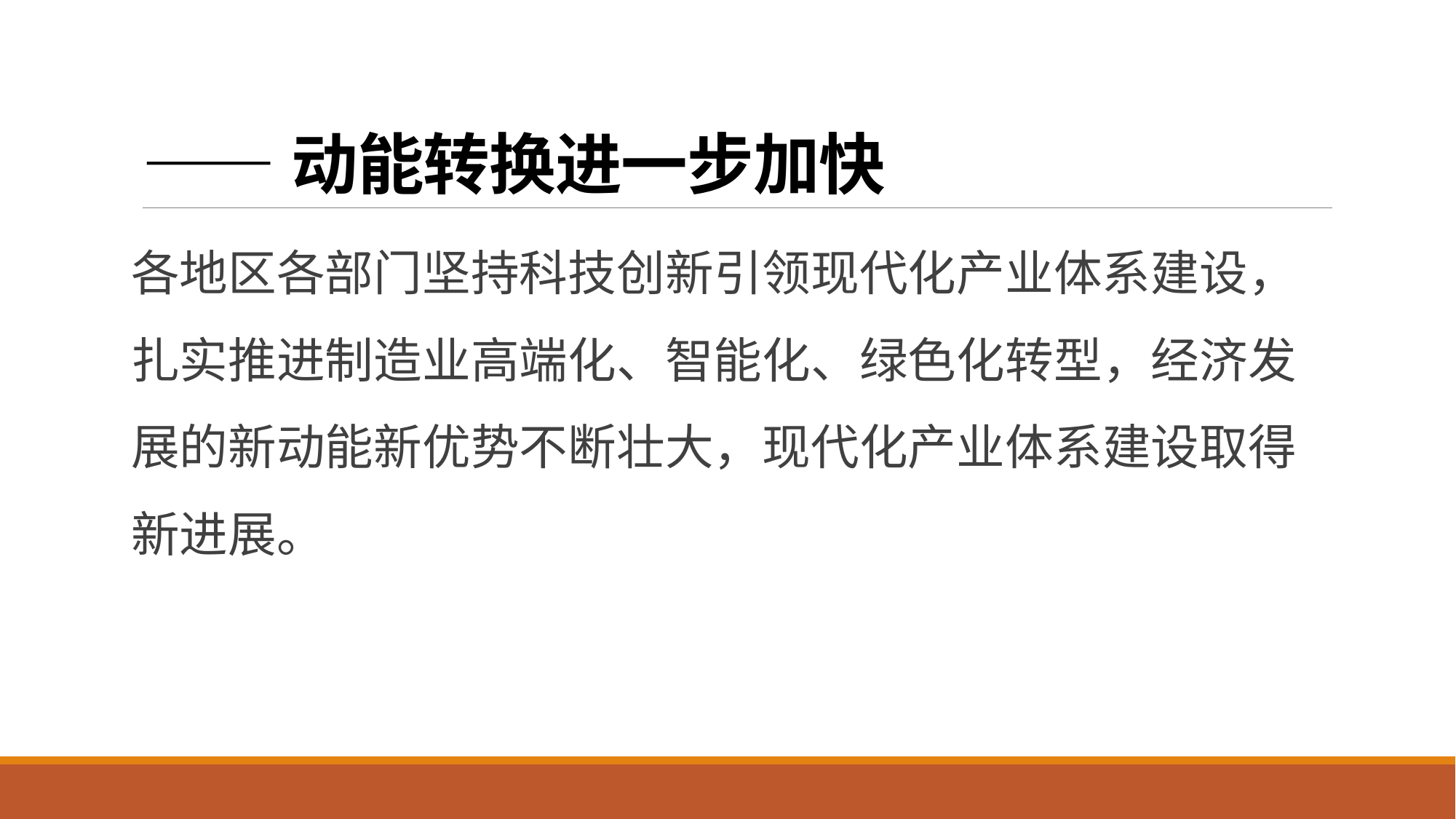

# ——动能转换进一步加快
各地区各部门坚持科技创新引领现代化产业体系建设，扎实推进制造业高端化、智能化、绿色化转型，经济发展的新动能新优势不断壮大，现代化产业体系建设取得新进展。